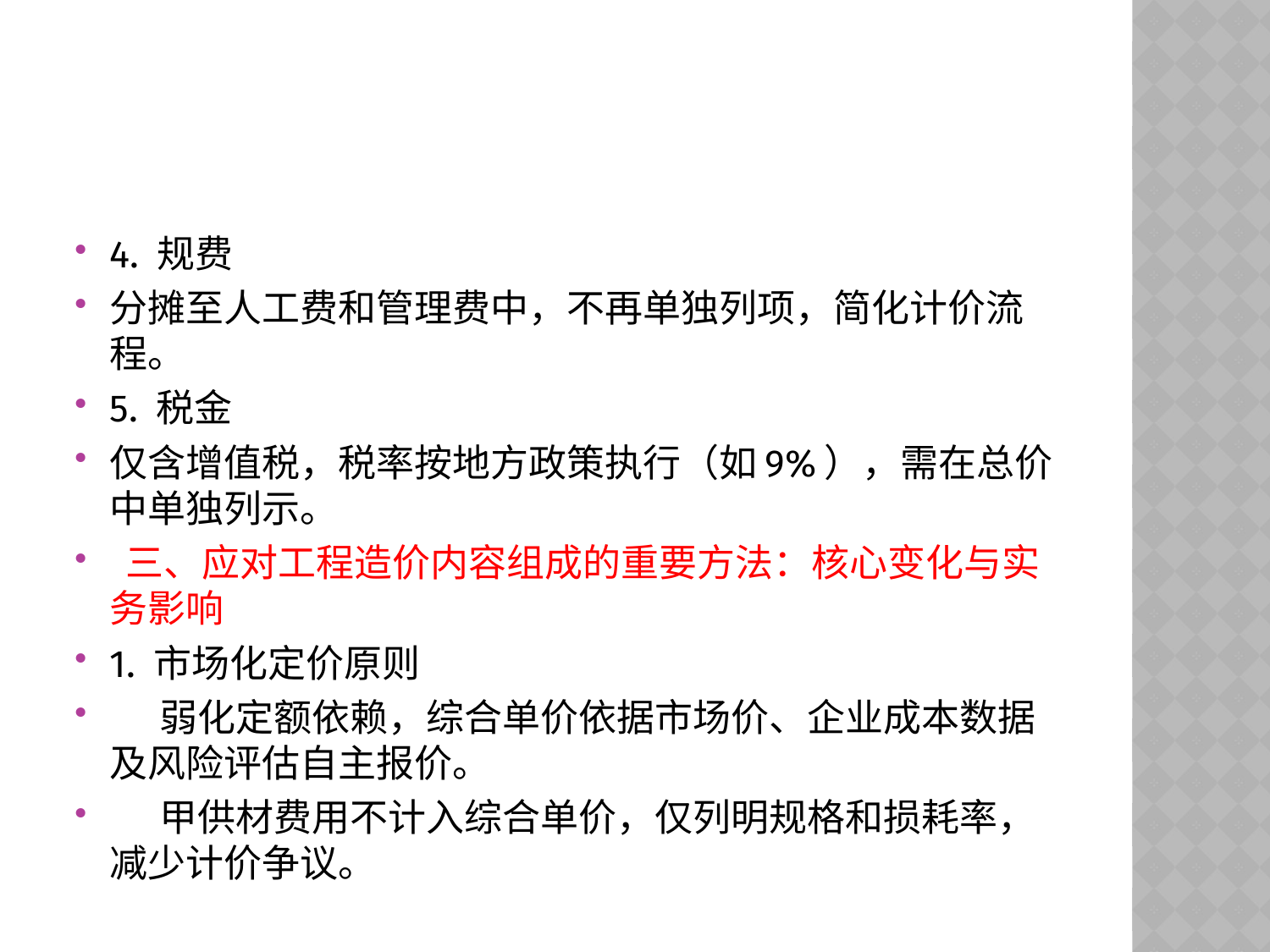

#
4. 规费
分摊至人工费和管理费中，不再单独列项，简化计价流程。
5. 税金
仅含增值税，税率按地方政策执行（如9%），需在总价中单独列示。
 三、应对工程造价内容组成的重要方法：核心变化与实务影响
1. 市场化定价原则
     弱化定额依赖，综合单价依据市场价、企业成本数据及风险评估自主报价。
     甲供材费用不计入综合单价，仅列明规格和损耗率，减少计价争议。